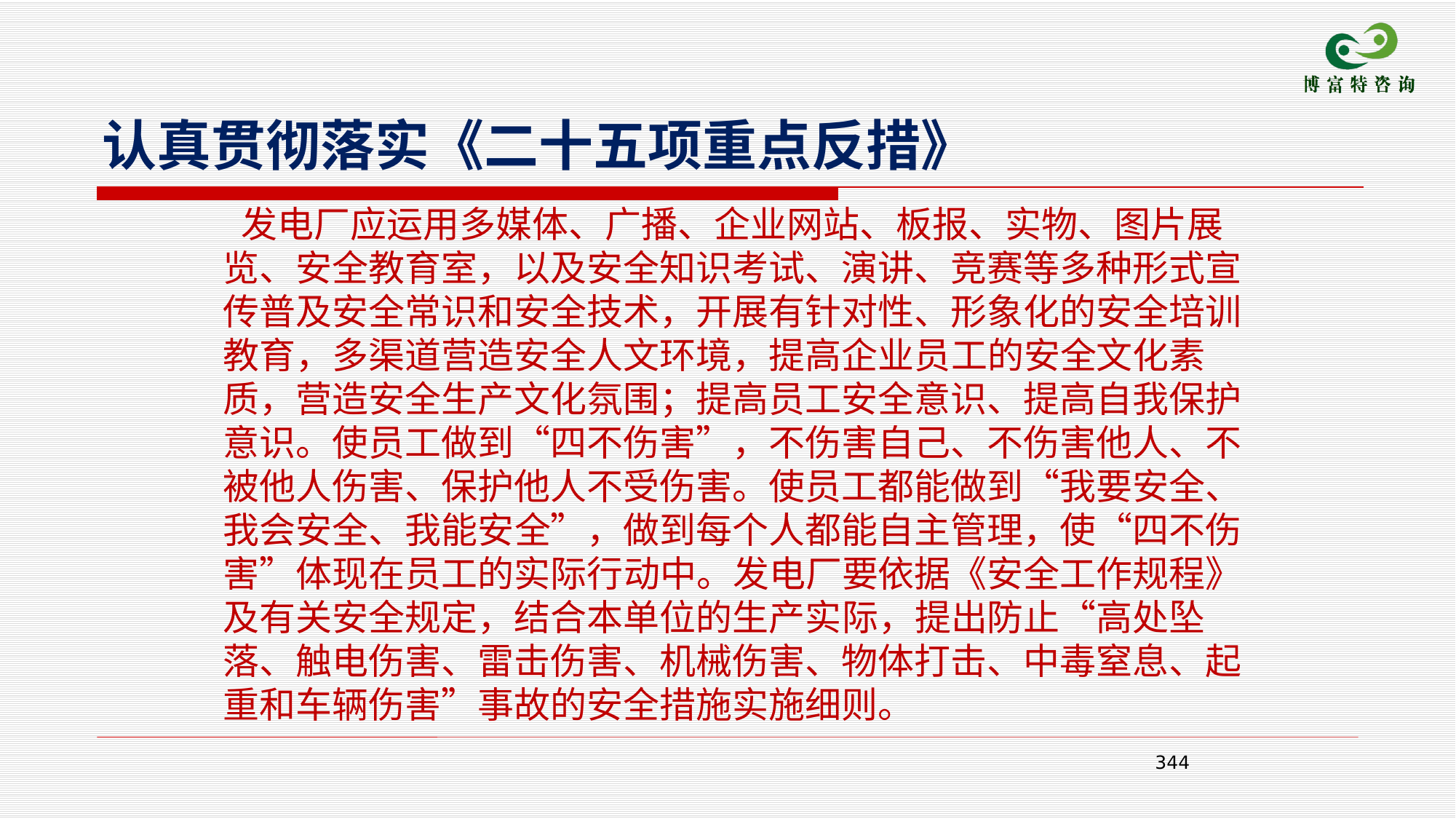

认真贯彻落实《二十五项重点反措》
        发电厂应运用多媒体、广播、企业网站、板报、实物、图片展览、安全教育室，以及安全知识考试、演讲、竞赛等多种形式宣传普及安全常识和安全技术，开展有针对性、形象化的安全培训教育，多渠道营造安全人文环境，提高企业员工的安全文化素质，营造安全生产文化氛围；提高员工安全意识、提高自我保护意识。使员工做到“四不伤害”，不伤害自己、不伤害他人、不被他人伤害、保护他人不受伤害。使员工都能做到“我要安全、我会安全、我能安全”，做到每个人都能自主管理，使“四不伤害”体现在员工的实际行动中。发电厂要依据《安全工作规程》及有关安全规定，结合本单位的生产实际，提出防止“高处坠落、触电伤害、雷击伤害、机械伤害、物体打击、中毒窒息、起重和车辆伤害”事故的安全措施实施细则。

344